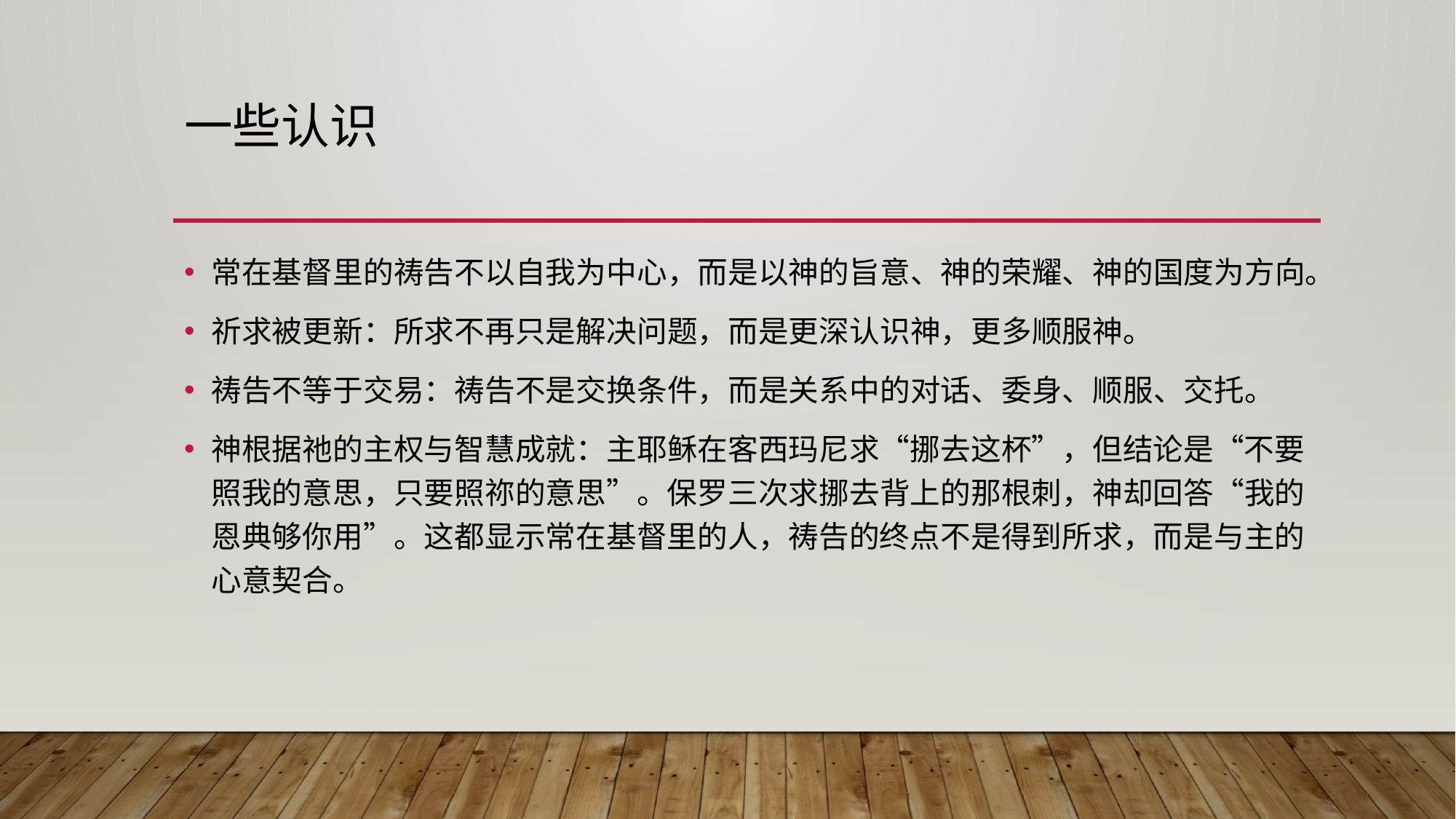

# 一些认识
常在基督里的祷告不以自我为中心，而是以神的旨意、神的荣耀、神的国度为方向。
祈求被更新：所求不再只是解决问题，而是更深认识神，更多顺服神。
祷告不等于交易：祷告不是交换条件，而是关系中的对话、委身、顺服、交托。
神根据祂的主权与智慧成就：主耶稣在客西玛尼求“挪去这杯”，但结论是“不要照我的意思，只要照祢的意思”。保罗三次求挪去背上的那根刺，神却回答“我的恩典够你用”。这都显示常在基督里的人，祷告的终点不是得到所求，而是与主的心意契合。